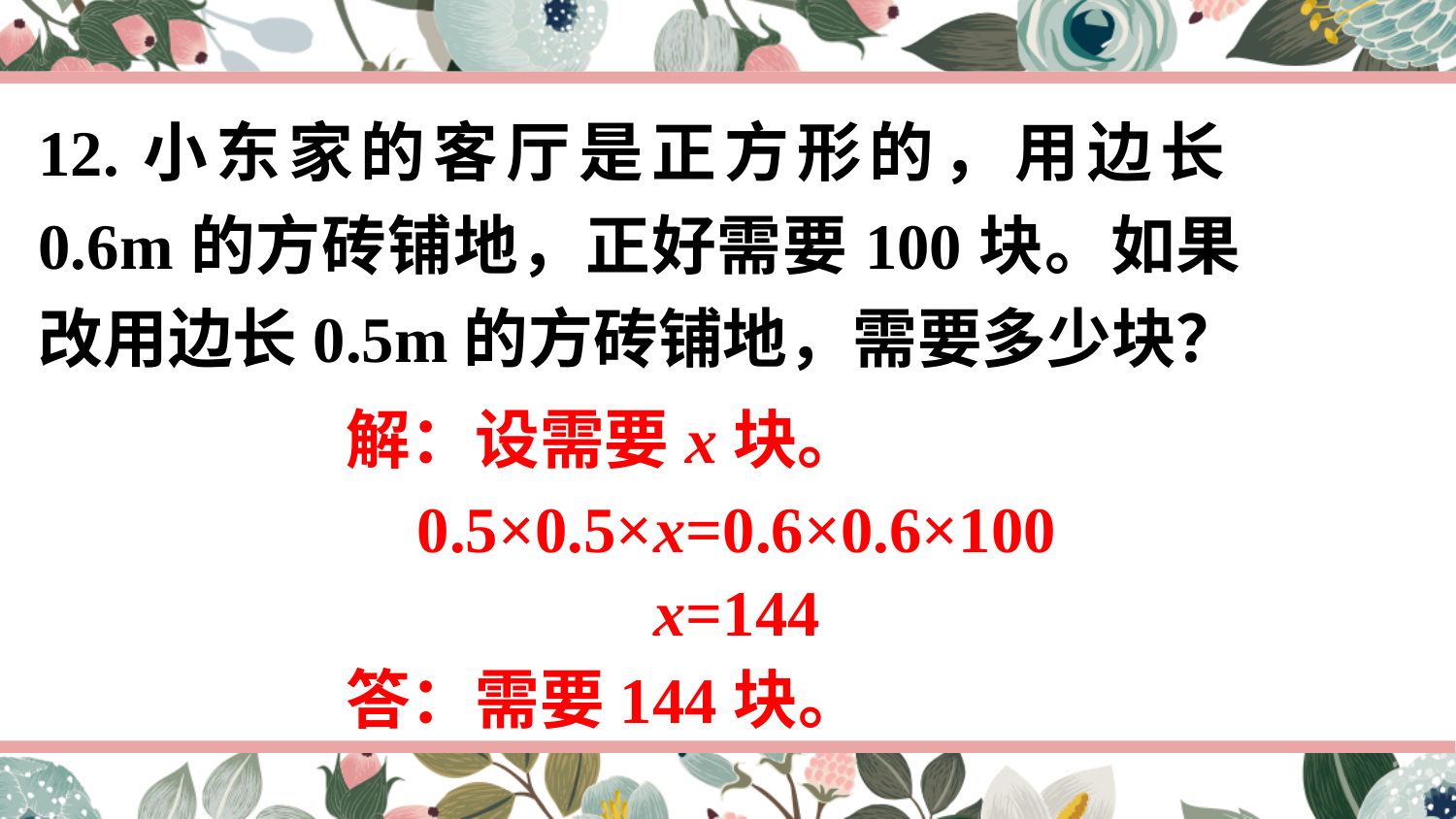

12.小东家的客厅是正方形的，用边长0.6m的方砖铺地，正好需要100块。如果改用边长0.5m的方砖铺地，需要多少块？
解：设需要x块。
0.5×0.5×x=0.6×0.6×100
x=144
答：需要144块。